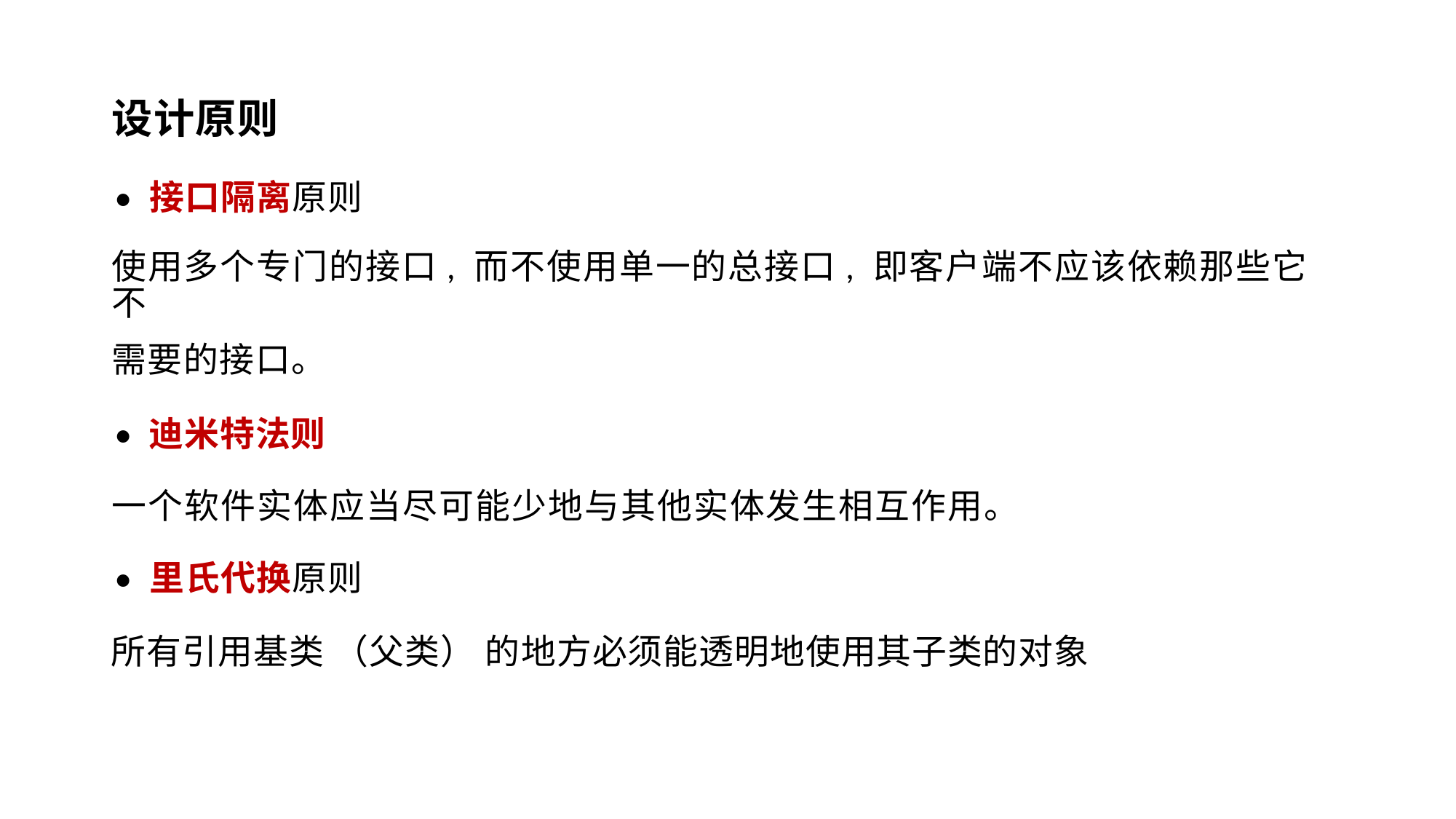

设计原则

• 接口隔离原则

使用多个专门的接口, 而不使用单一的总接口, 即客户端不应该依赖那些它不
需要的接口。

• 迪米特法则

一个软件实体应当尽可能少地与其他实体发生相互作用。

• 里氏代换原则

所有引用基类 （父类） 的地方必须能透明地使用其子类的对象